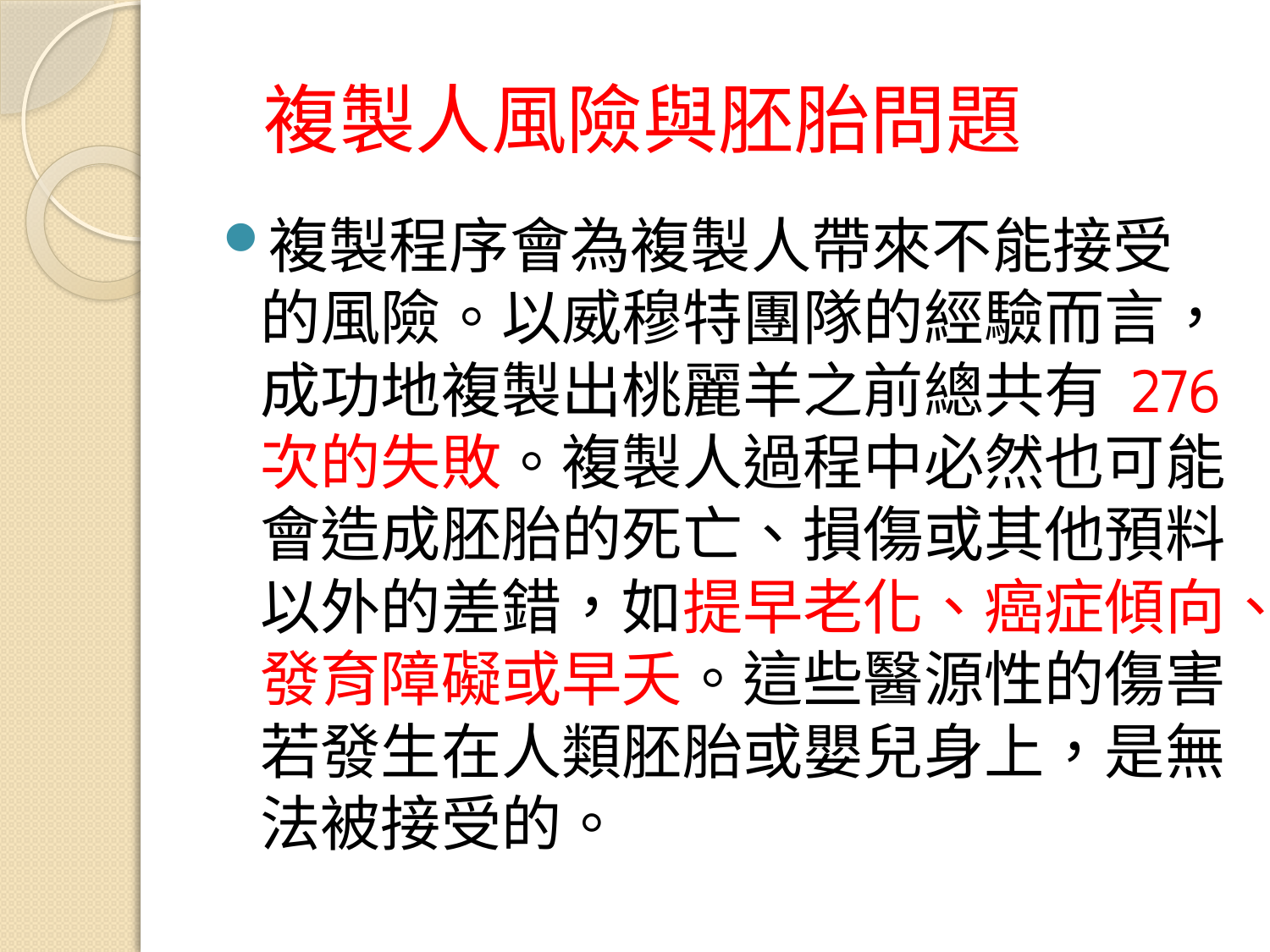

# 複製人風險與胚胎問題
複製程序會為複製人帶來不能接受的風險。以威穆特團隊的經驗而言，成功地複製出桃麗羊之前總共有 276 次的失敗。複製人過程中必然也可能會造成胚胎的死亡、損傷或其他預料以外的差錯，如提早老化、癌症傾向、發育障礙或早夭。這些醫源性的傷害若發生在人類胚胎或嬰兒身上，是無法被接受的。